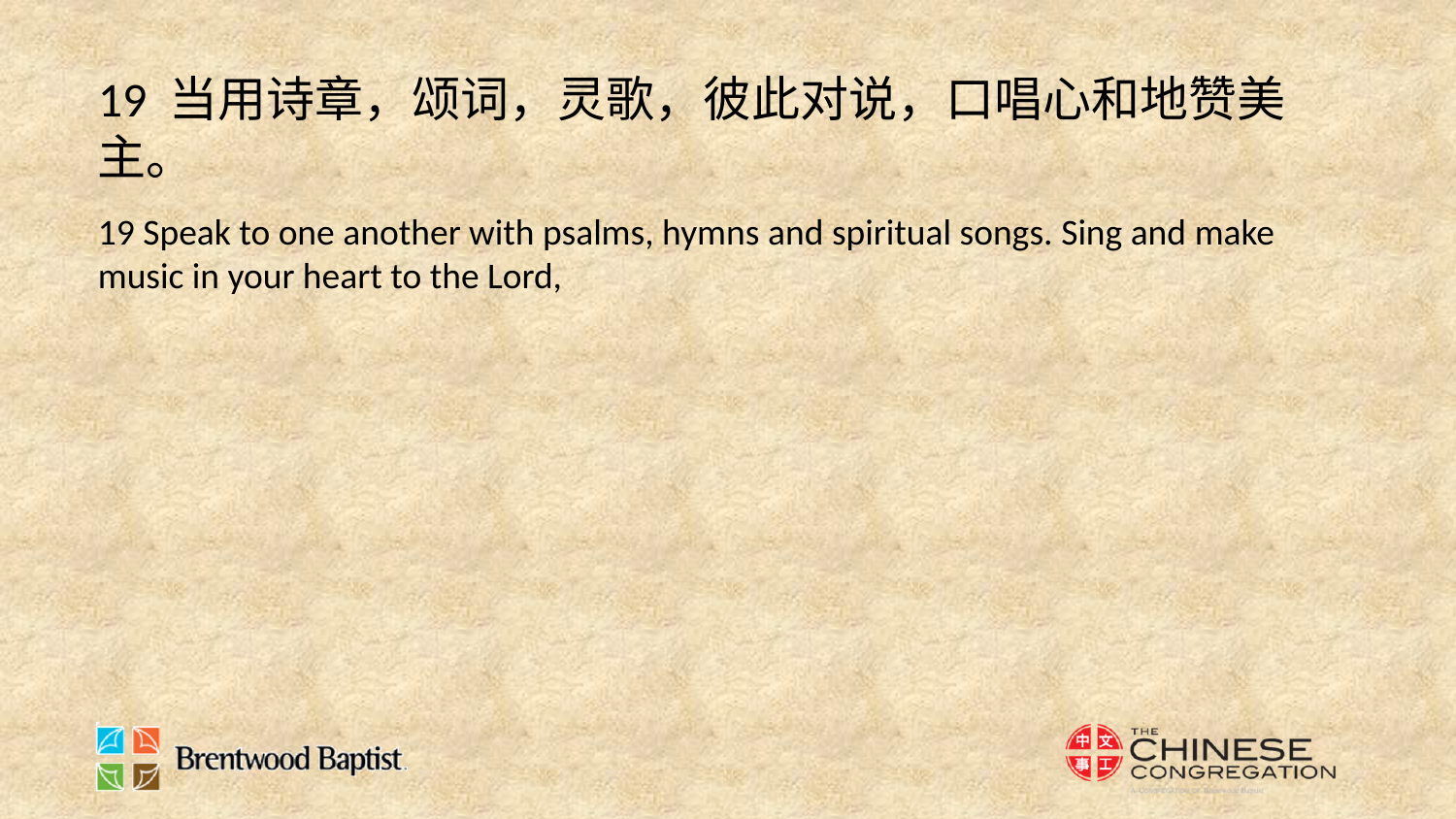

19 当用诗章，颂词，灵歌，彼此对说，口唱心和地赞美主。

19 Speak to one another with psalms, hymns and spiritual songs. Sing and make music in your heart to the Lord,